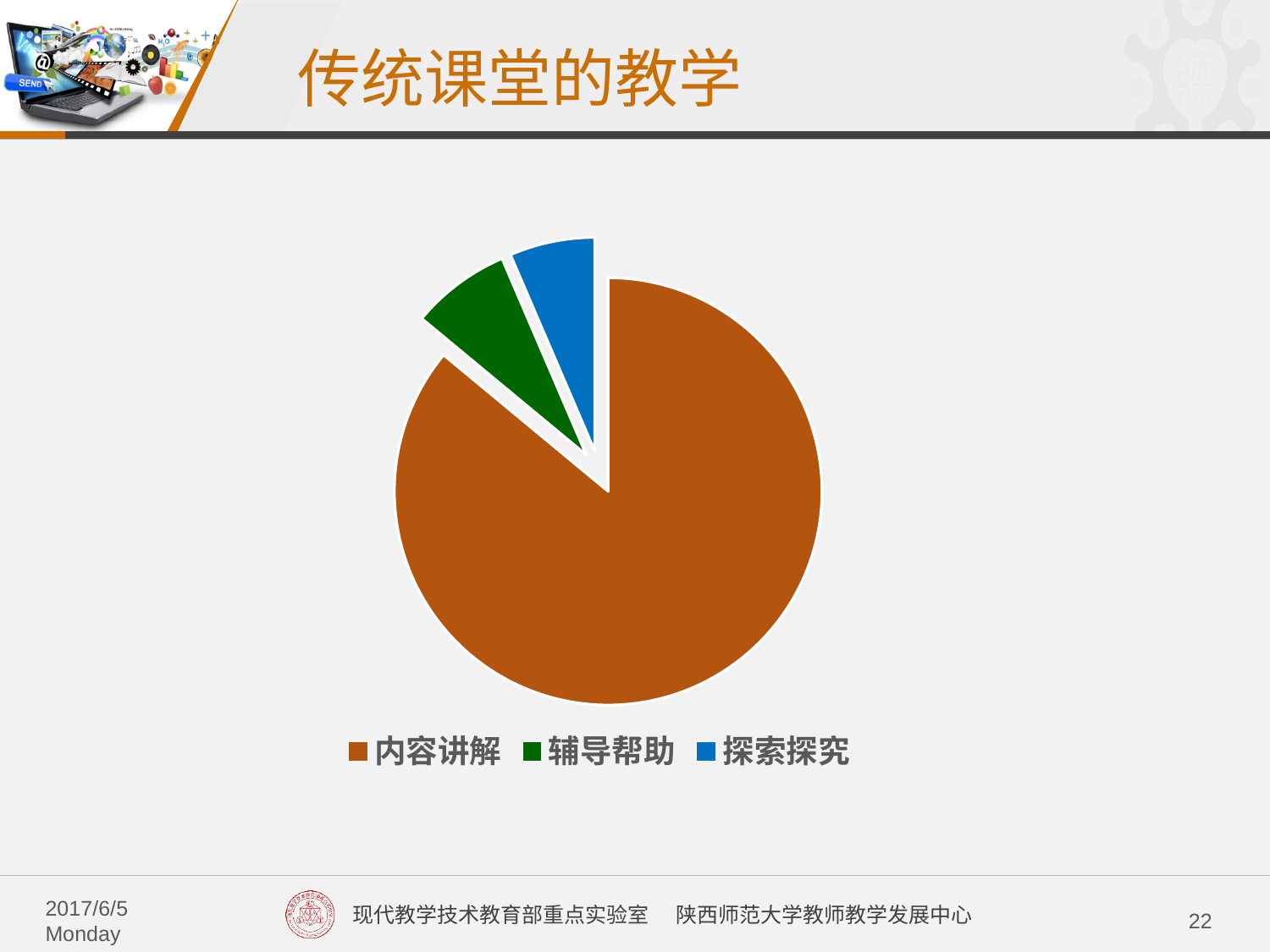

传统课堂的教学

### Chart

| Category | 列1 |
|---|---|
| 内容讲解 | 8.0 |
| 辅导帮助 | 0.7000000000000001 |
| 探索探究 | 0.6000000000000001 |
2017/6/5 Monday
22